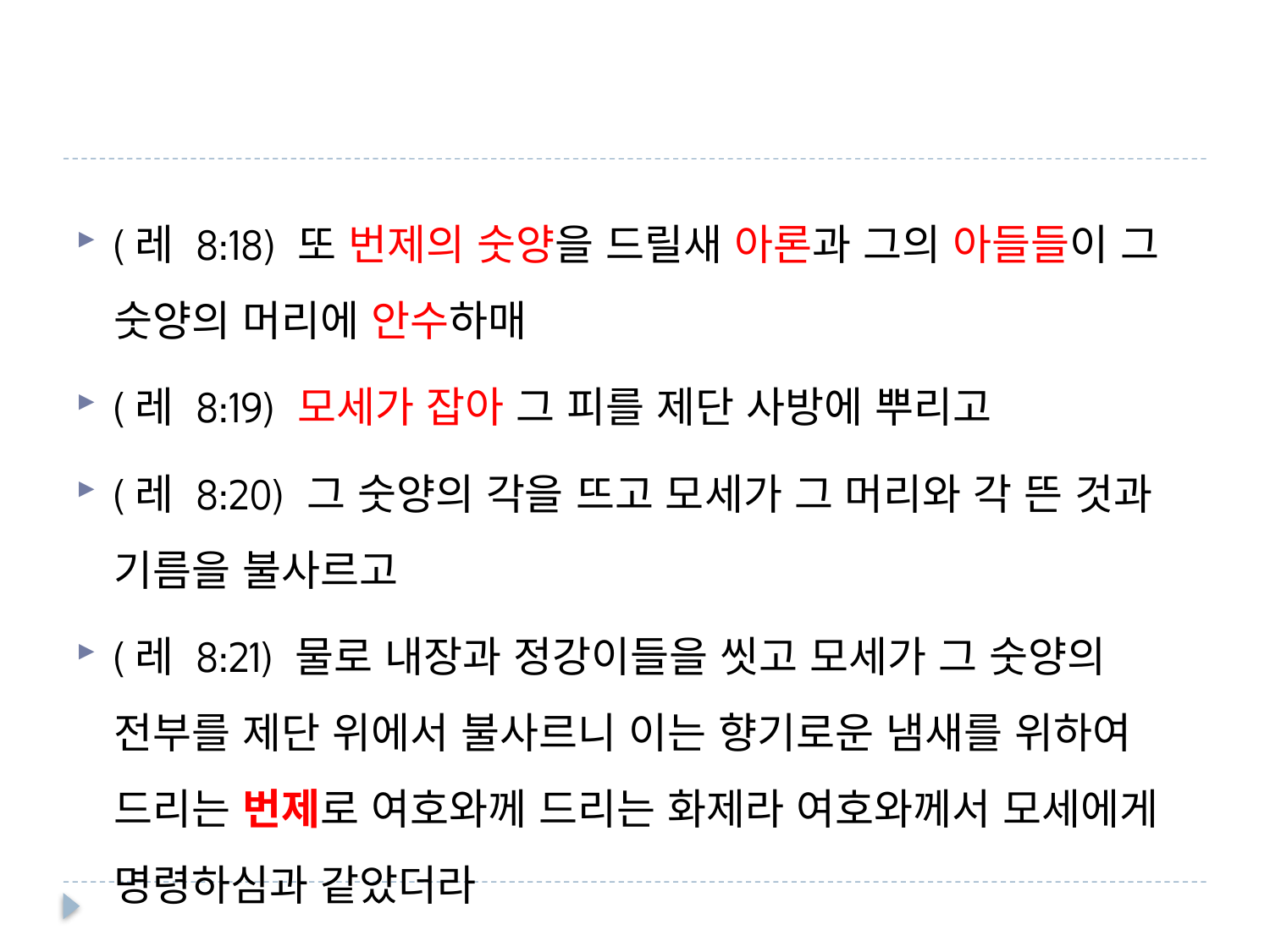

#
(레 8:18) 또 번제의 숫양을 드릴새 아론과 그의 아들들이 그 숫양의 머리에 안수하매
(레 8:19) 모세가 잡아 그 피를 제단 사방에 뿌리고
(레 8:20) 그 숫양의 각을 뜨고 모세가 그 머리와 각 뜬 것과 기름을 불사르고
(레 8:21) 물로 내장과 정강이들을 씻고 모세가 그 숫양의 전부를 제단 위에서 불사르니 이는 향기로운 냄새를 위하여 드리는 번제로 여호와께 드리는 화제라 여호와께서 모세에게 명령하심과 같았더라